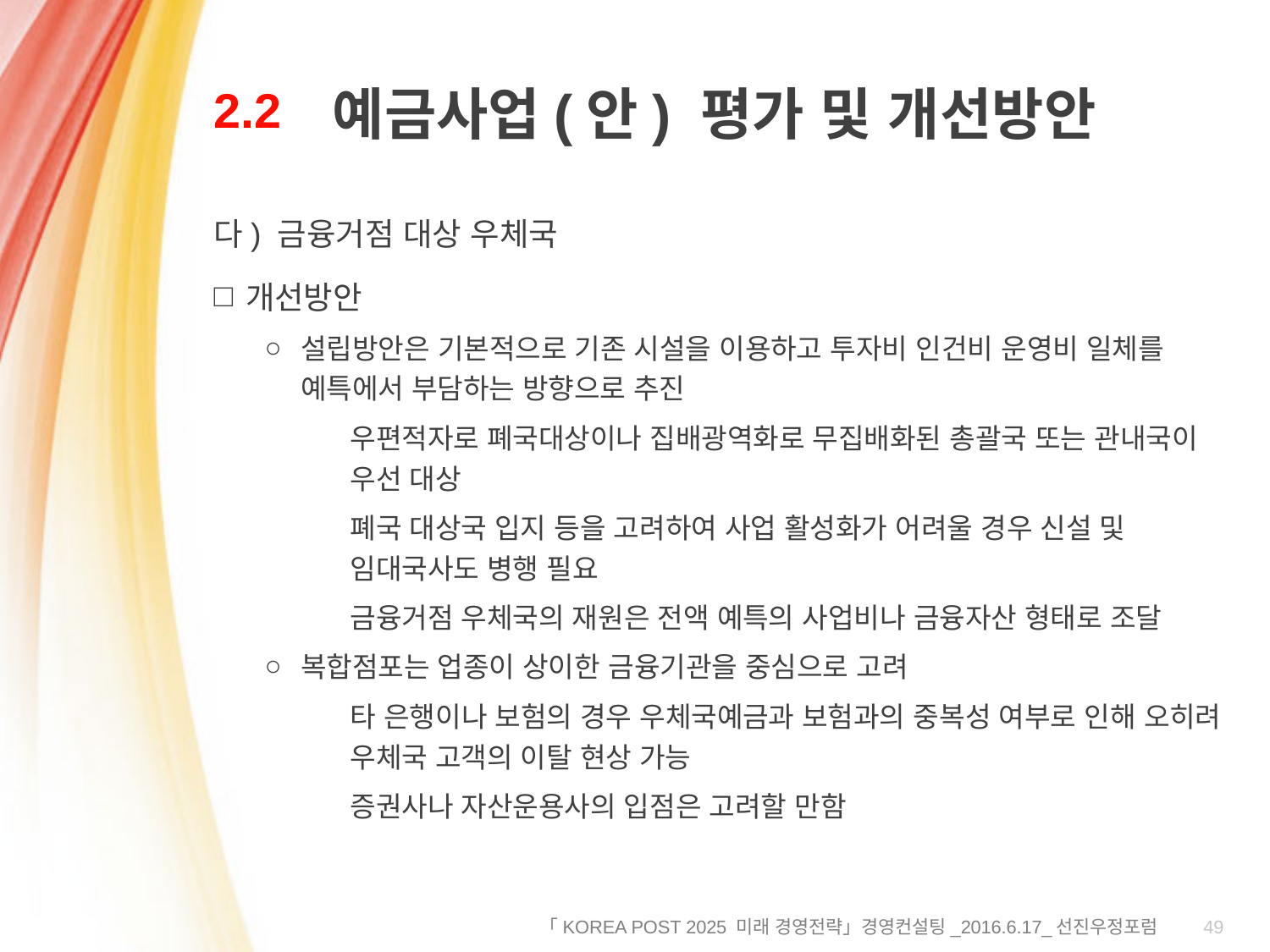

# 2.2
예금사업(안) 평가 및 개선방안
다) 금융거점 대상 우체국
개선방안
설립방안은 기본적으로 기존 시설을 이용하고 투자비 인건비 운영비 일체를 예특에서 부담하는 방향으로 추진
우편적자로 폐국대상이나 집배광역화로 무집배화된 총괄국 또는 관내국이 우선 대상
폐국 대상국 입지 등을 고려하여 사업 활성화가 어려울 경우 신설 및 임대국사도 병행 필요
금융거점 우체국의 재원은 전액 예특의 사업비나 금융자산 형태로 조달
복합점포는 업종이 상이한 금융기관을 중심으로 고려
타 은행이나 보험의 경우 우체국예금과 보험과의 중복성 여부로 인해 오히려 우체국 고객의 이탈 현상 가능
증권사나 자산운용사의 입점은 고려할 만함

49